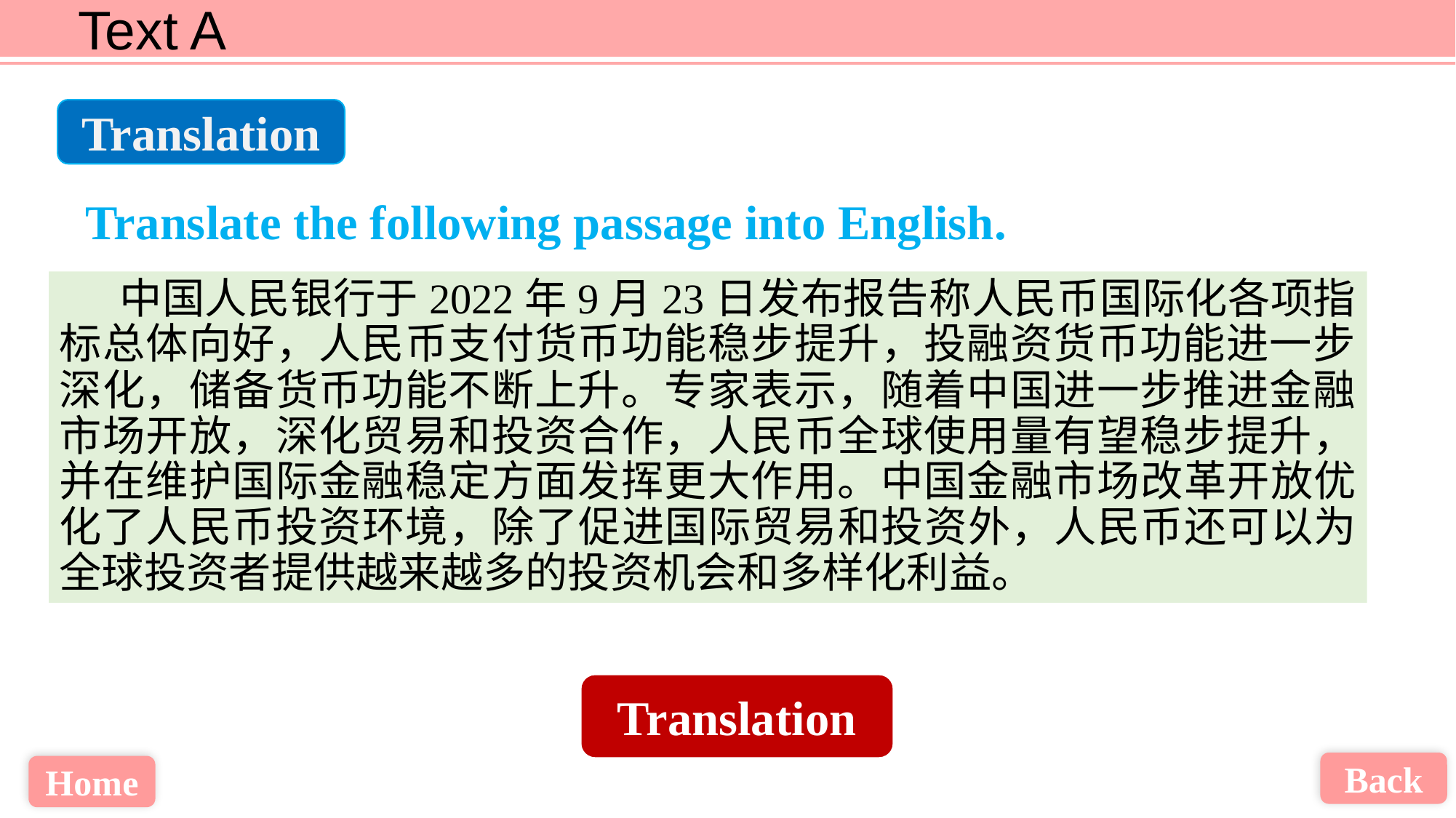

Translation
Translate the following passage into English.
     中国人民银行于2022年9月23日发布报告称人民币国际化各项指标总体向好，人民币支付货币功能稳步提升，投融资货币功能进一步深化，储备货币功能不断上升。专家表示，随着中国进一步推进金融市场开放，深化贸易和投资合作，人民币全球使用量有望稳步提升，并在维护国际金融稳定方面发挥更大作用。中国金融市场改革开放优化了人民币投资环境，除了促进国际贸易和投资外，人民币还可以为全球投资者提供越来越多的投资机会和多样化利益。
Translation
Back